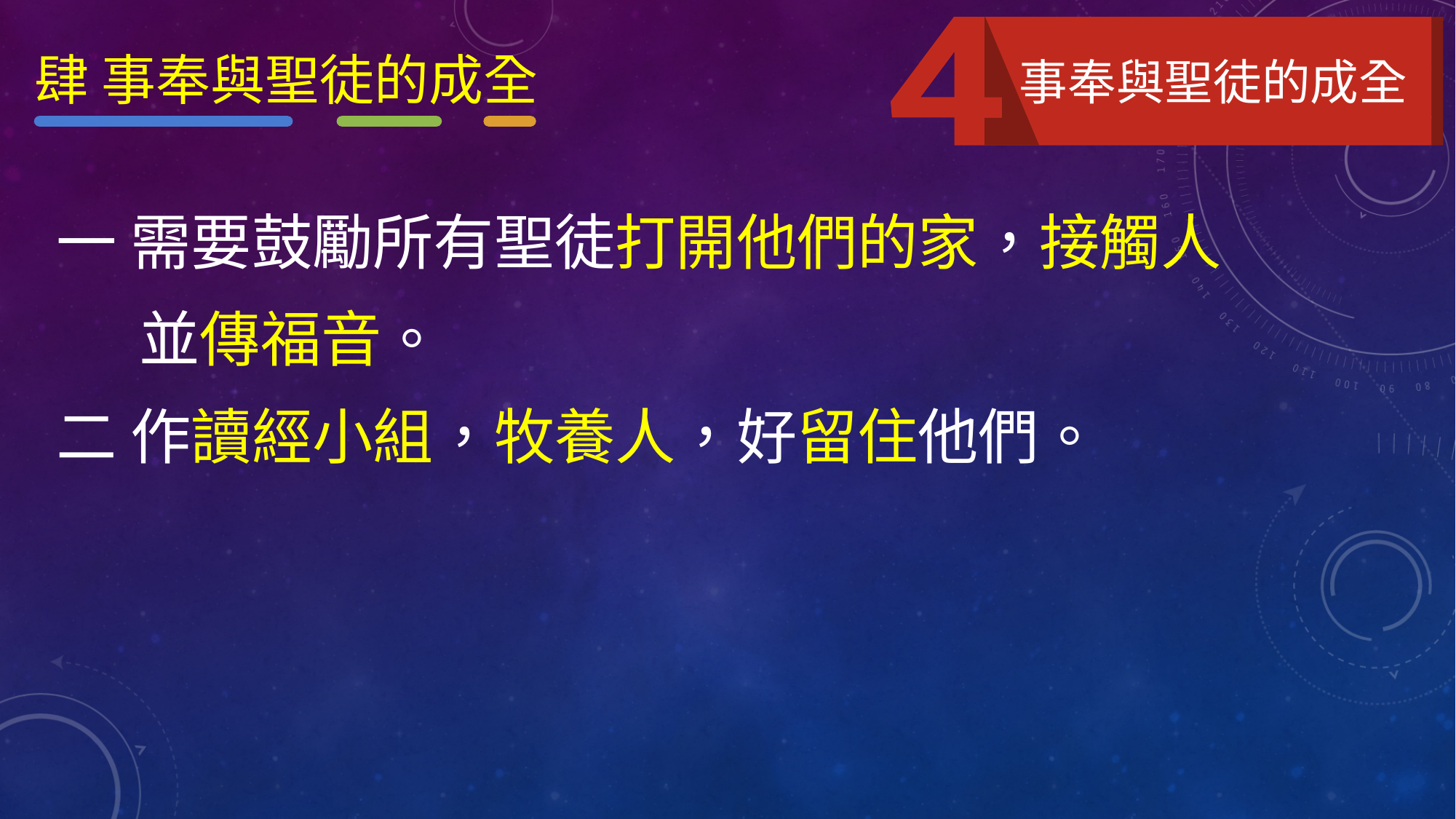

肆 事奉與聖徒的成全
事奉與聖徒的成全

一 需要鼓勵所有聖徒打開他們的家，接觸人
     並傳福音。
二 作讀經小組，牧養人，好留住他們。